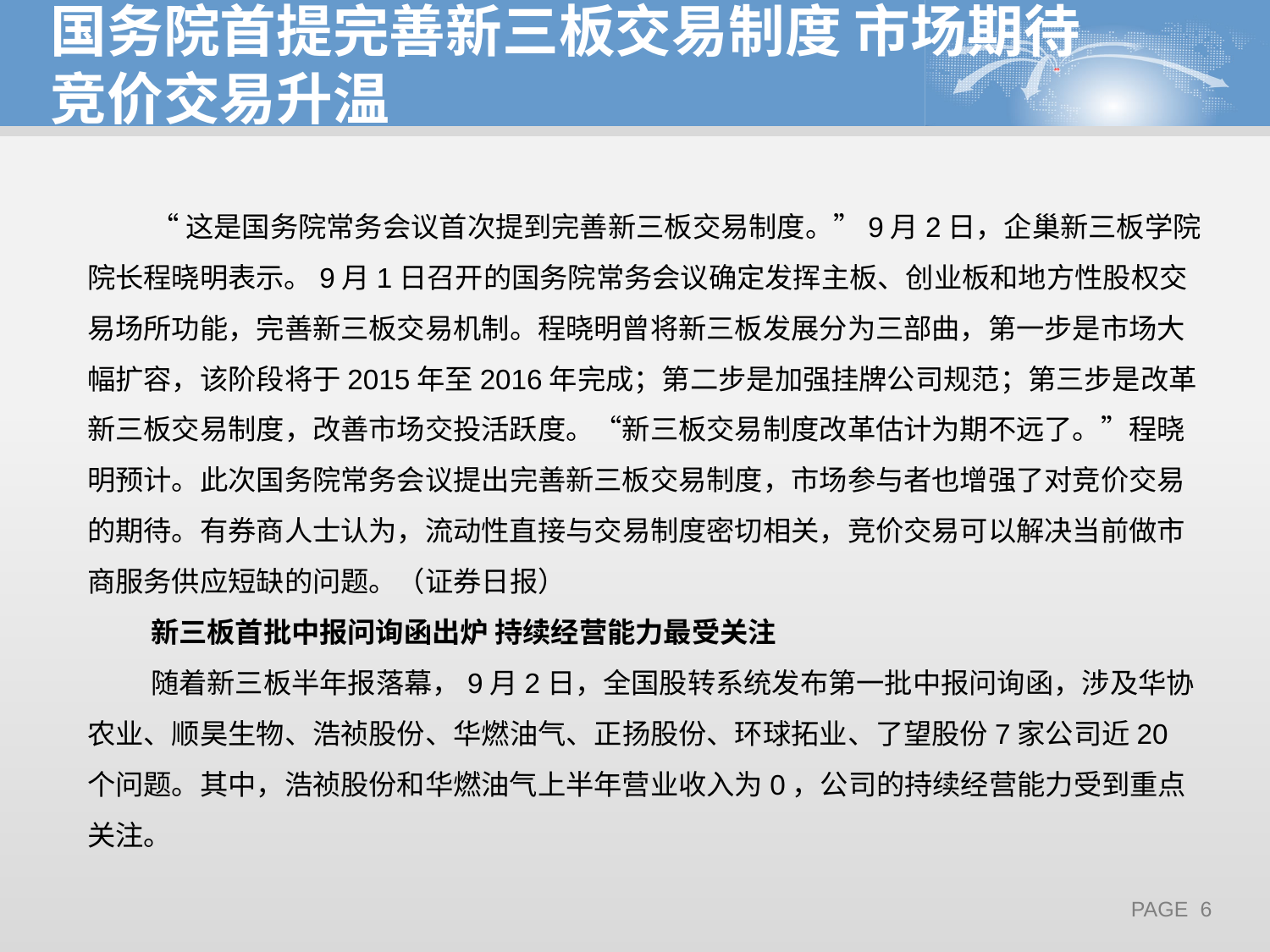

国务院首提完善新三板交易制度 市场期待竞价交易升温
“这是国务院常务会议首次提到完善新三板交易制度。”9月2日，企巢新三板学院院长程晓明表示。9月1日召开的国务院常务会议确定发挥主板、创业板和地方性股权交易场所功能，完善新三板交易机制。程晓明曾将新三板发展分为三部曲，第一步是市场大幅扩容，该阶段将于2015年至2016年完成；第二步是加强挂牌公司规范；第三步是改革新三板交易制度，改善市场交投活跃度。“新三板交易制度改革估计为期不远了。”程晓明预计。此次国务院常务会议提出完善新三板交易制度，市场参与者也增强了对竞价交易的期待。有券商人士认为，流动性直接与交易制度密切相关，竞价交易可以解决当前做市商服务供应短缺的问题。（证券日报）
新三板首批中报问询函出炉 持续经营能力最受关注
随着新三板半年报落幕，9月2日，全国股转系统发布第一批中报问询函，涉及华协农业、顺昊生物、浩祯股份、华燃油气、正扬股份、环球拓业、了望股份7家公司近20个问题。其中，浩祯股份和华燃油气上半年营业收入为0，公司的持续经营能力受到重点关注。